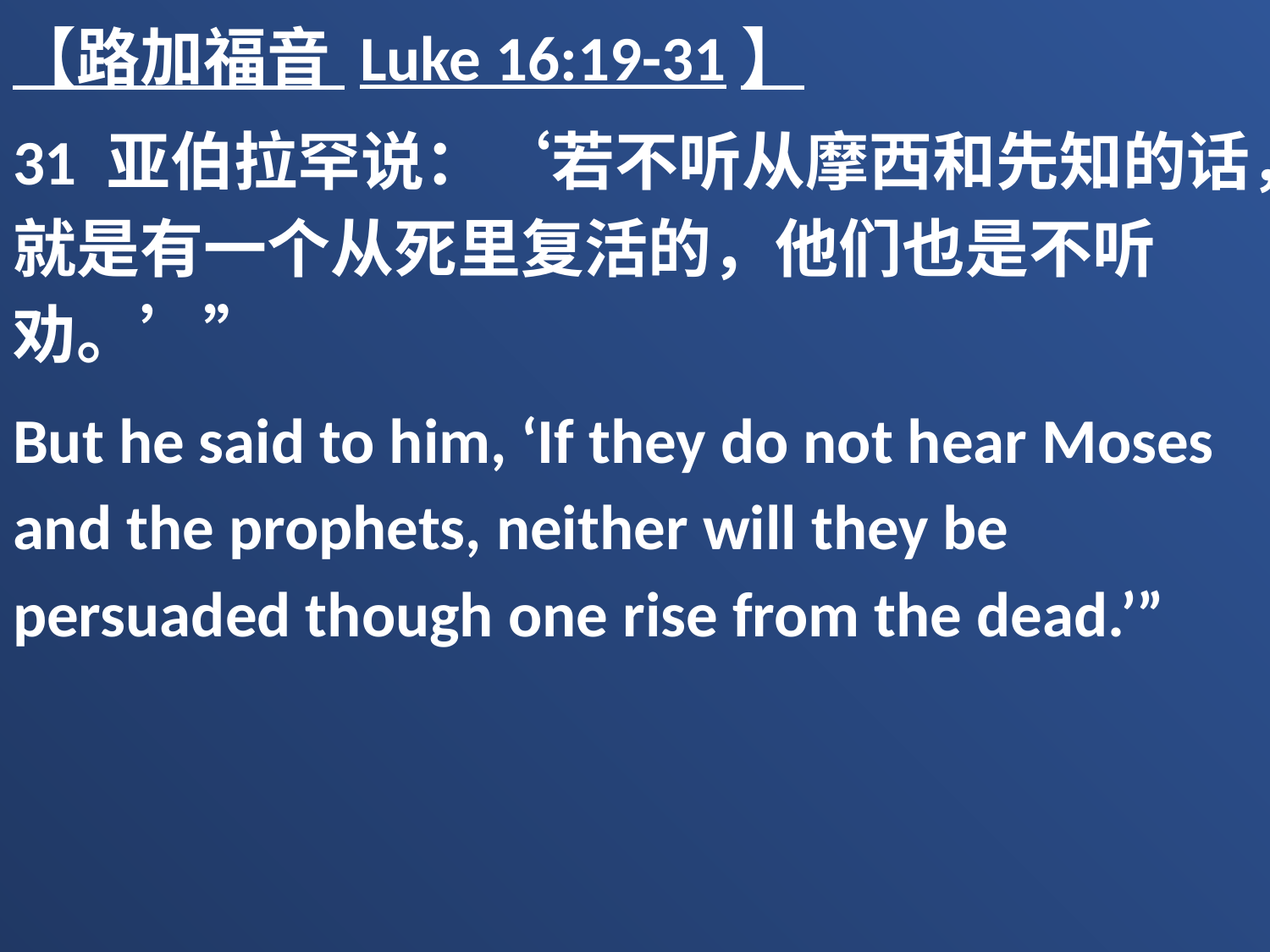

【路加福音 Luke 16:19-31】
31 亚伯拉罕说：‘若不听从摩西和先知的话，就是有一个从死里复活的，他们也是不听劝。’”
But he said to him, ‘If they do not hear Moses and the prophets, neither will they be persuaded though one rise from the dead.’”